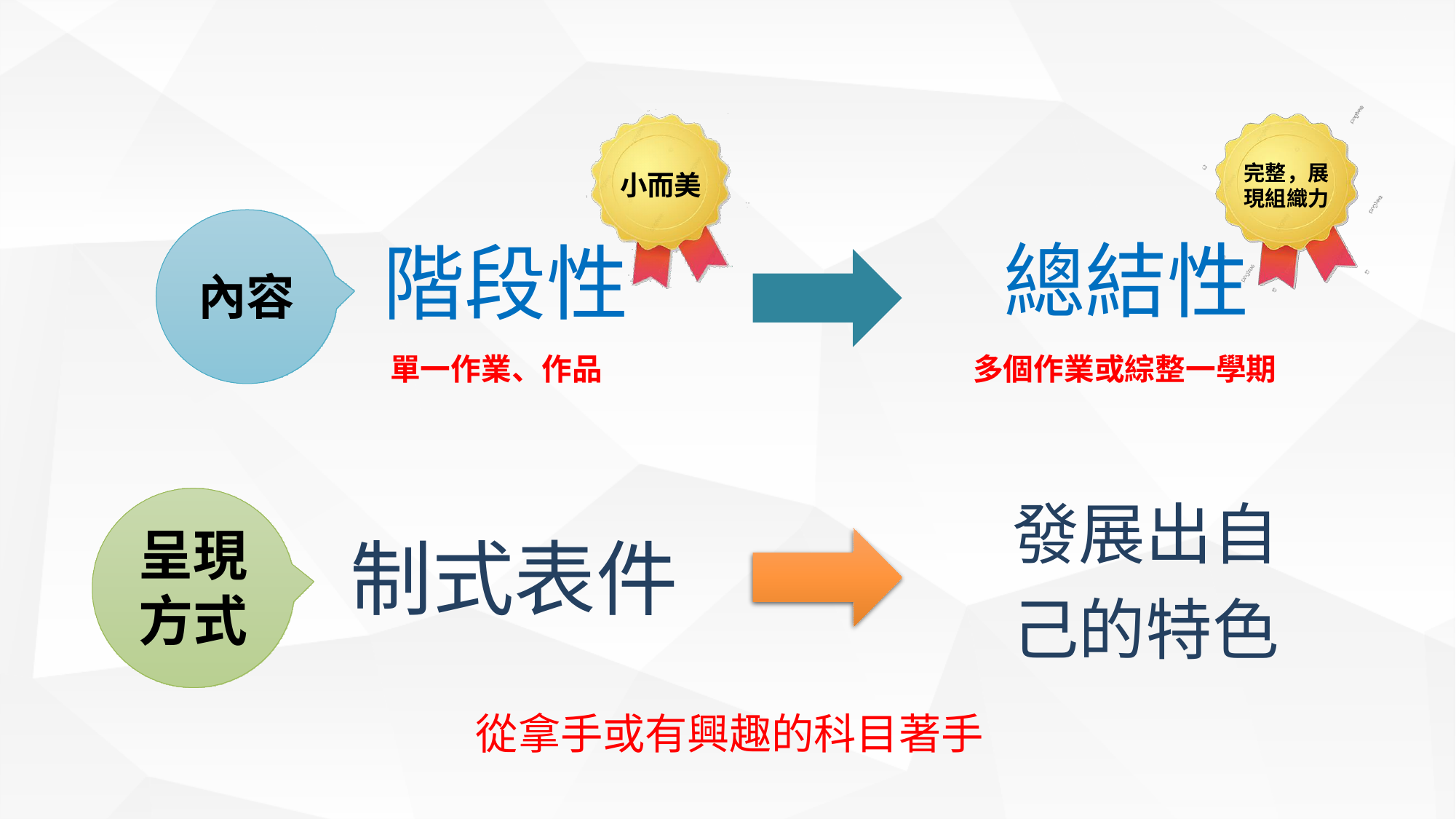

完整，展 現組織力
總結性
多個作業或綜整一學期
小而美
階段性
單一作業、作品

內容
發展出自 己的特色

呈現 方式

制式表件
從拿手或有興趣的科目著手